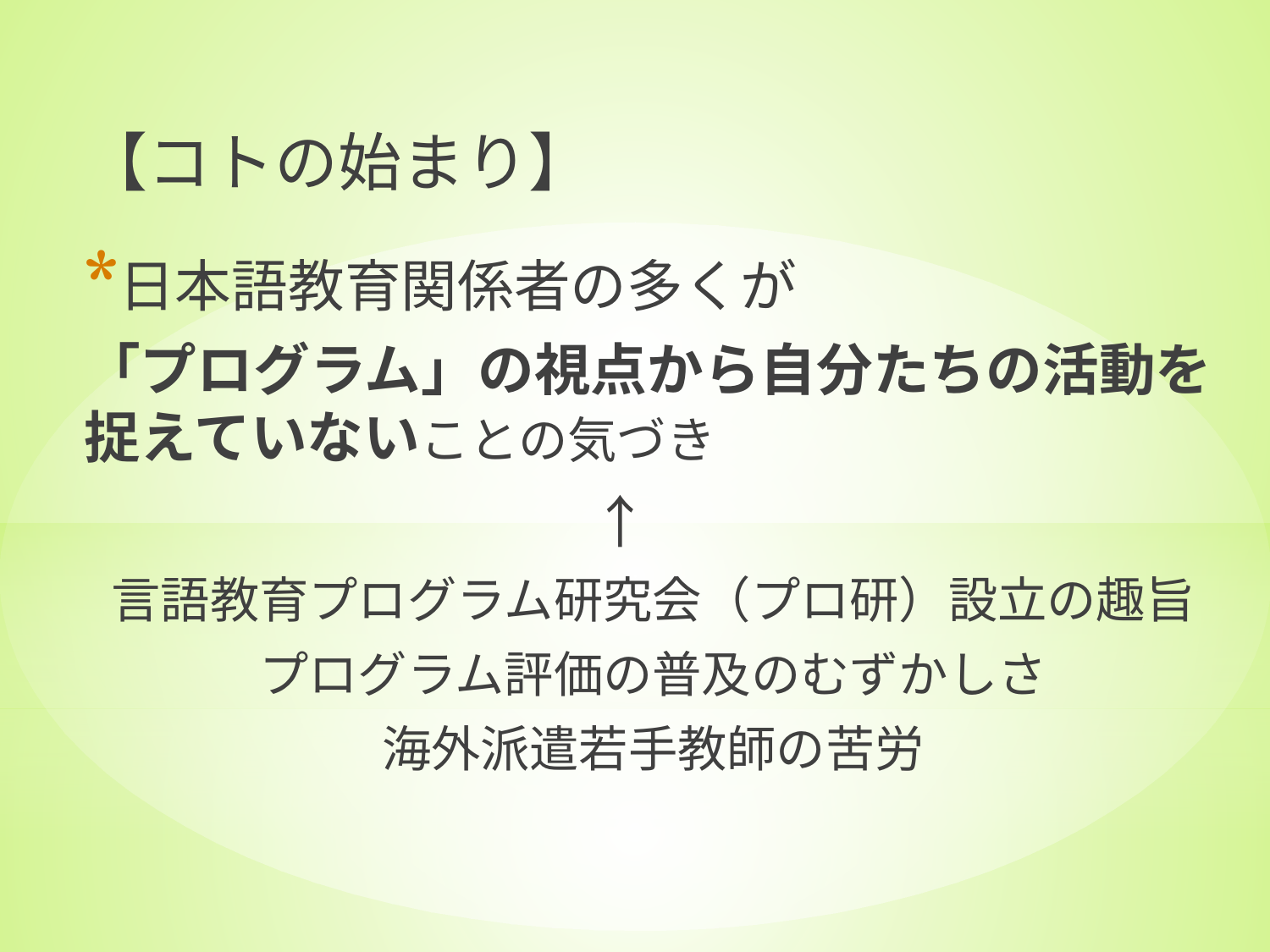

【コトの始まり】

日本語教育関係者の多くが
「プログラム」の視点から自分たちの活動を捉えていないことの気づき
　　　　　　　　　↑
言語教育プログラム研究会（プロ研）設立の趣旨
プログラム評価の普及のむずかしさ
海外派遣若手教師の苦労